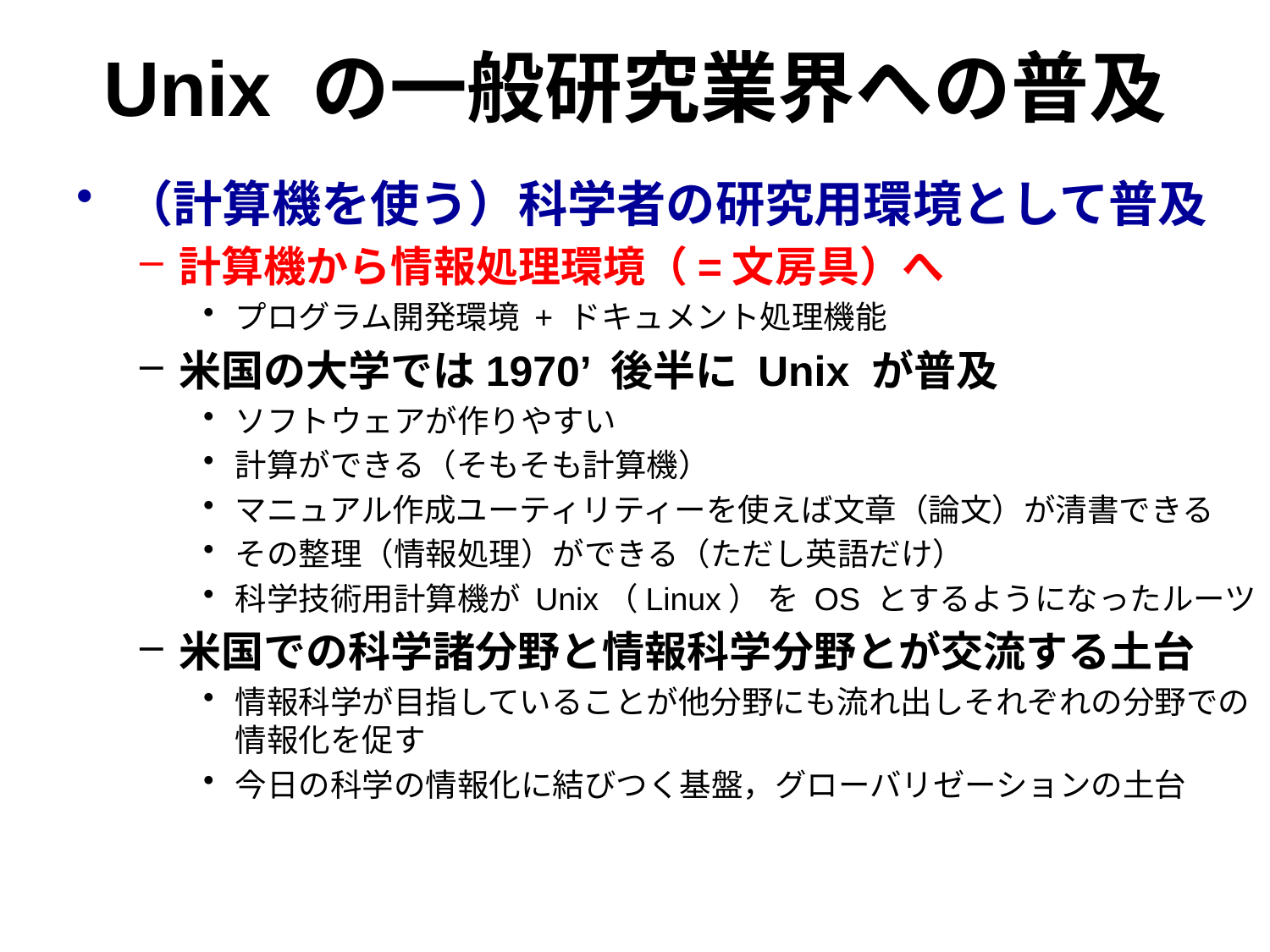

# Unix の一般研究業界への普及
（計算機を使う）科学者の研究用環境として普及
計算機から情報処理環境（=文房具）へ
プログラム開発環境 + ドキュメント処理機能
米国の大学では1970’ 後半に Unix が普及
ソフトウェアが作りやすい
計算ができる（そもそも計算機）
マニュアル作成ユーティリティーを使えば文章（論文）が清書できる
その整理（情報処理）ができる（ただし英語だけ）
科学技術用計算機が Unix（Linux） を OS とするようになったルーツ
米国での科学諸分野と情報科学分野とが交流する土台
情報科学が目指していることが他分野にも流れ出しそれぞれの分野での情報化を促す
今日の科学の情報化に結びつく基盤，グローバリゼーションの土台